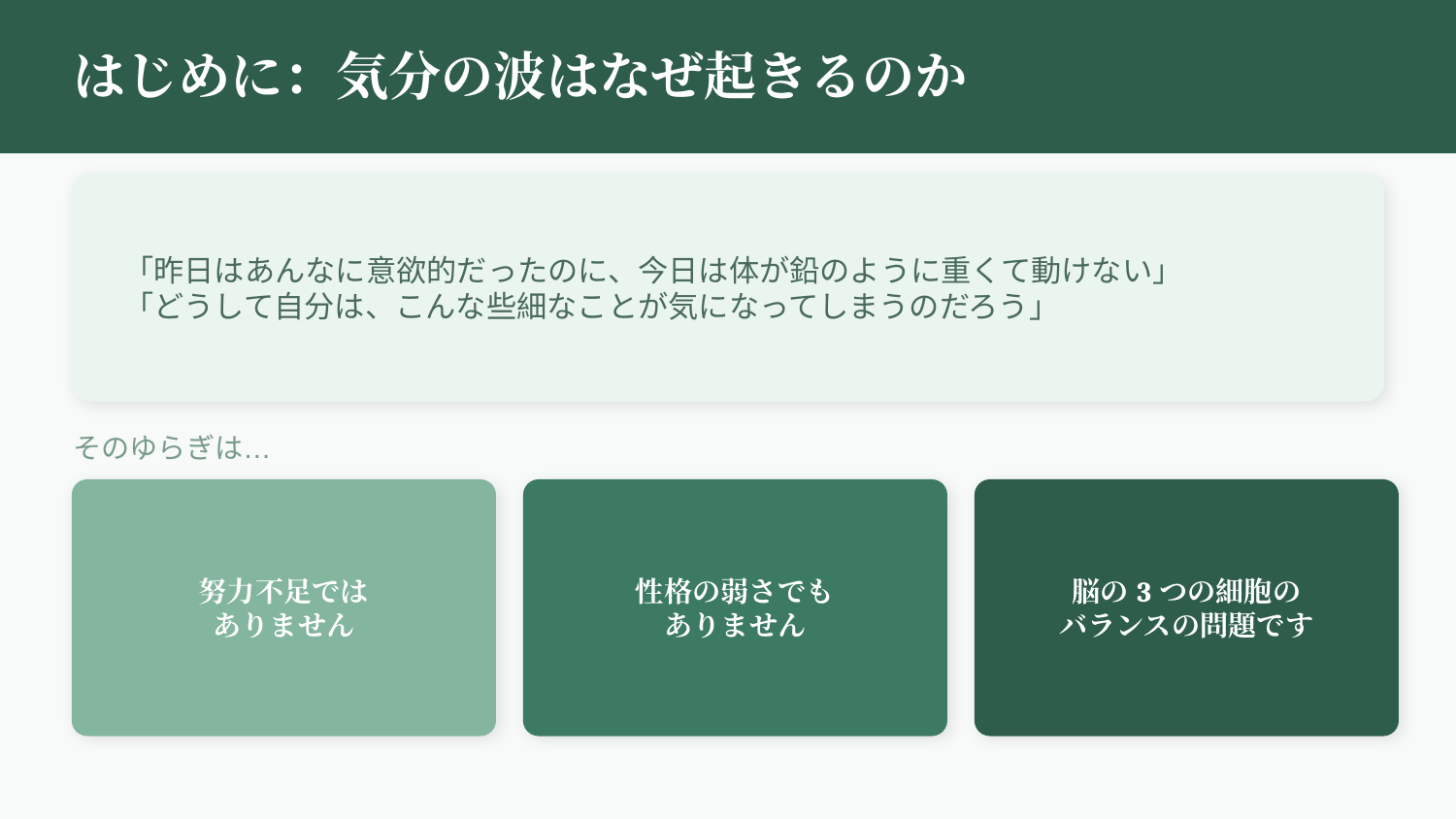

はじめに：気分の波はなぜ起きるのか

「昨日はあんなに意欲的だったのに、今日は体が鉛のように重くて動けない」
「どうして自分は、こんな些細なことが気になってしまうのだろう」
そのゆらぎは…

努力不足では
ありません

性格の弱さでも
ありません

脳の3つの細胞の
バランスの問題です